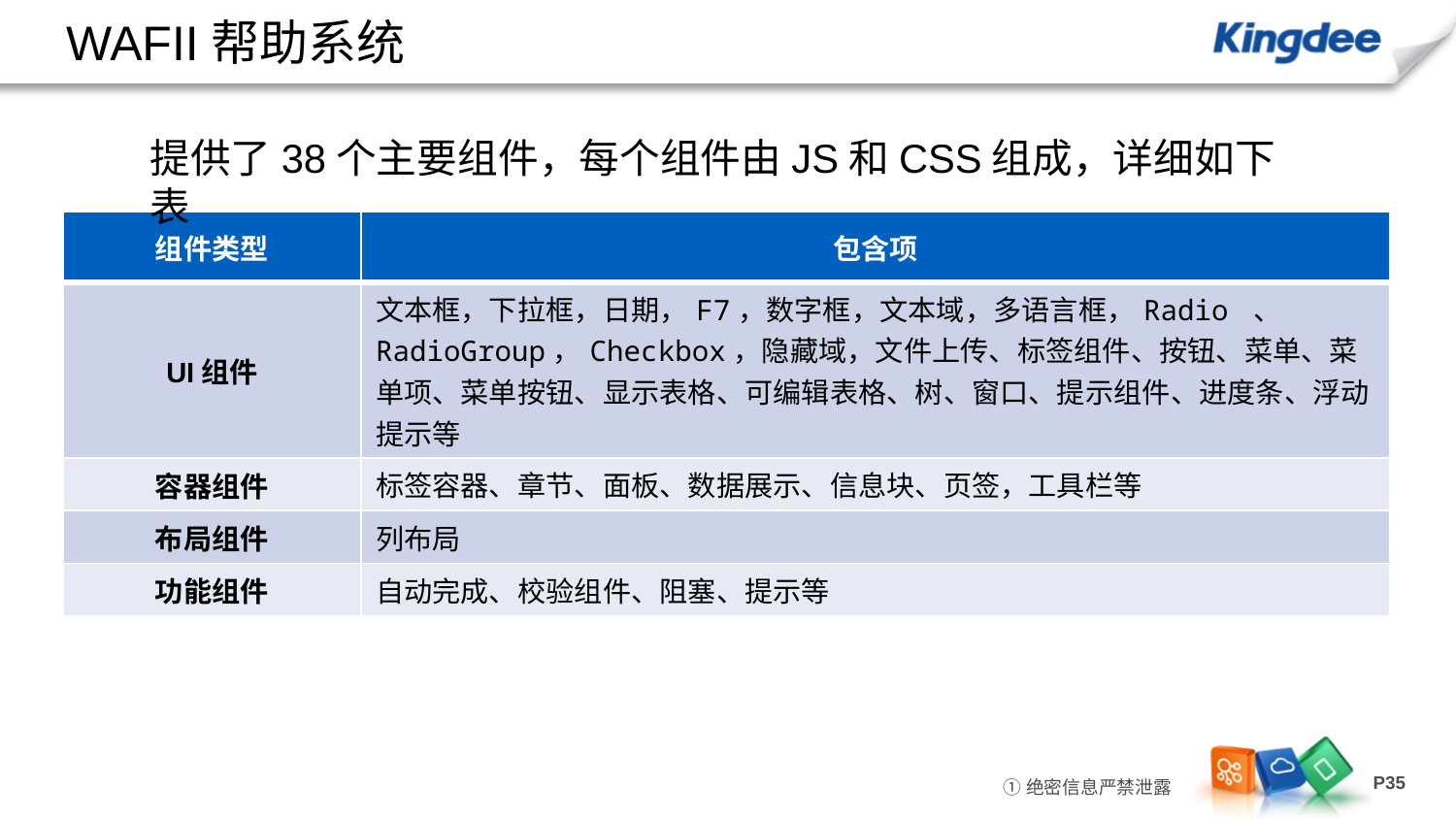

# WAFII帮助系统
提供了38个主要组件，每个组件由JS和CSS组成，详细如下表
| 组件类型 | 包含项 |
| --- | --- |
| UI组件 | 文本框，下拉框，日期，F7，数字框，文本域，多语言框，Radio 、 RadioGroup，Checkbox，隐藏域，文件上传、标签组件、按钮、菜单、菜单项、菜单按钮、显示表格、可编辑表格、树、窗口、提示组件、进度条、浮动提示等 |
| 容器组件 | 标签容器、章节、面板、数据展示、信息块、页签，工具栏等 |
| 布局组件 | 列布局 |
| 功能组件 | 自动完成、校验组件、阻塞、提示等 |